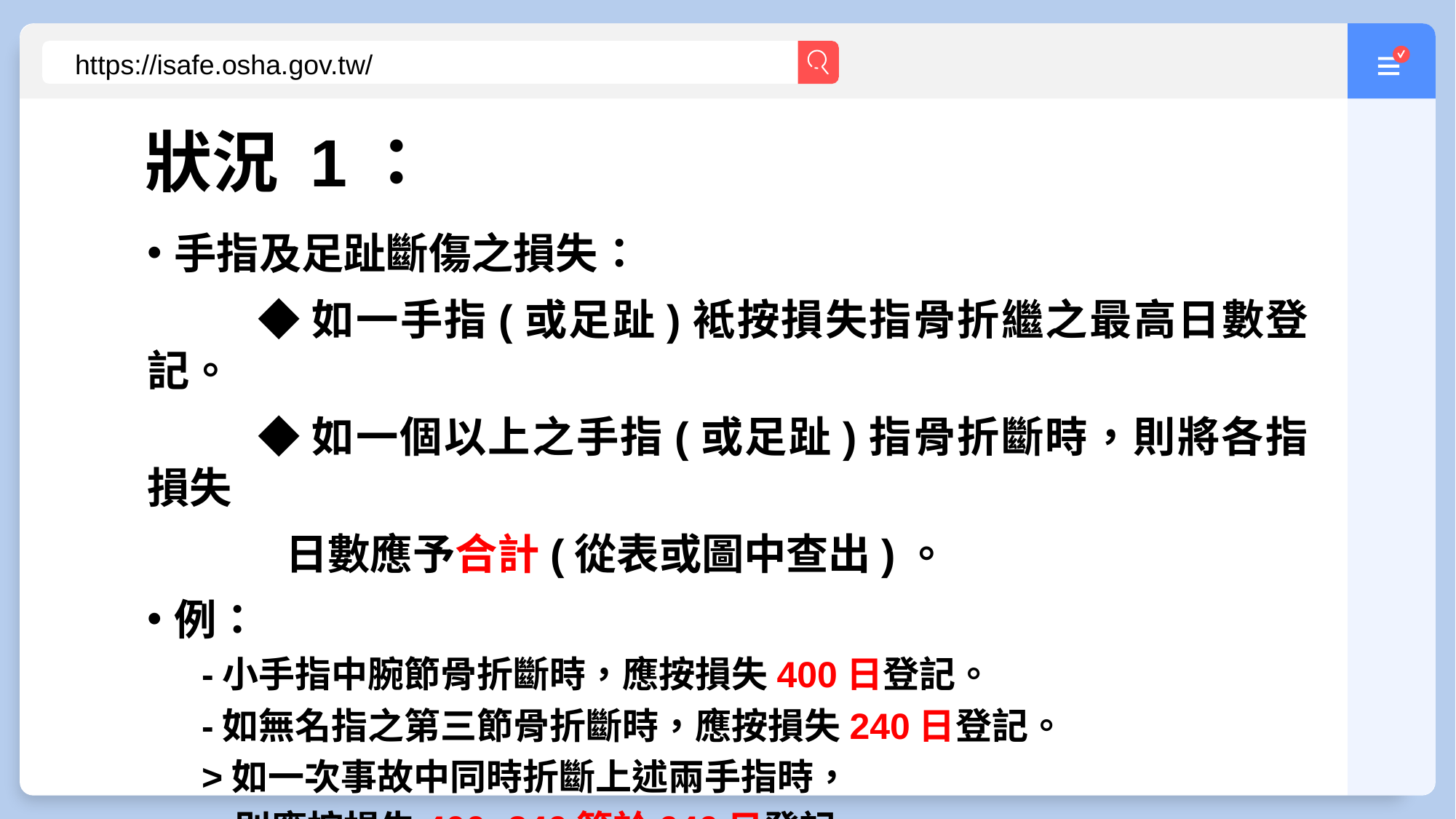

https://isafe.osha.gov.tw/
狀況 1：
手指及足趾斷傷之損失：
	◆如一手指(或足趾)袛按損失指骨折繼之最高日數登記。
	◆如一個以上之手指(或足趾)指骨折斷時，則將各指損失
	  日數應予合計(從表或圖中查出)。
例：
-小手指中腕節骨折斷時，應按損失400日登記。
-如無名指之第三節骨折斷時，應按損失240日登記。
>如一次事故中同時折斷上述兩手指時，
   則應按損失400+240等於640日登記。